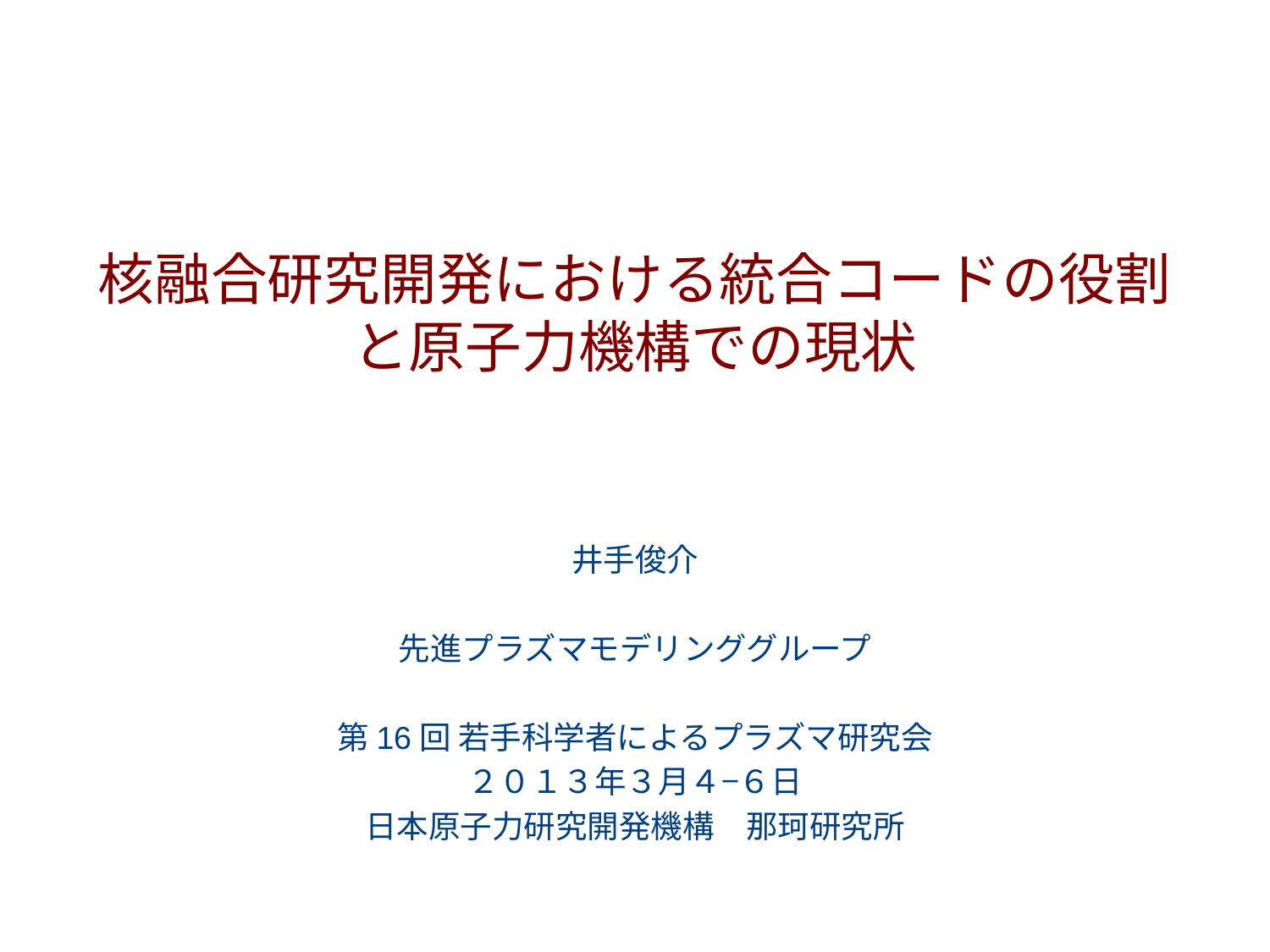

# 核融合研究開発における統合コードの役割と原子力機構での現状
井手俊介

先進プラズマモデリンググループ

第16回 若手科学者によるプラズマ研究会
２０１３年３月４−６日
日本原子力研究開発機構　那珂研究所